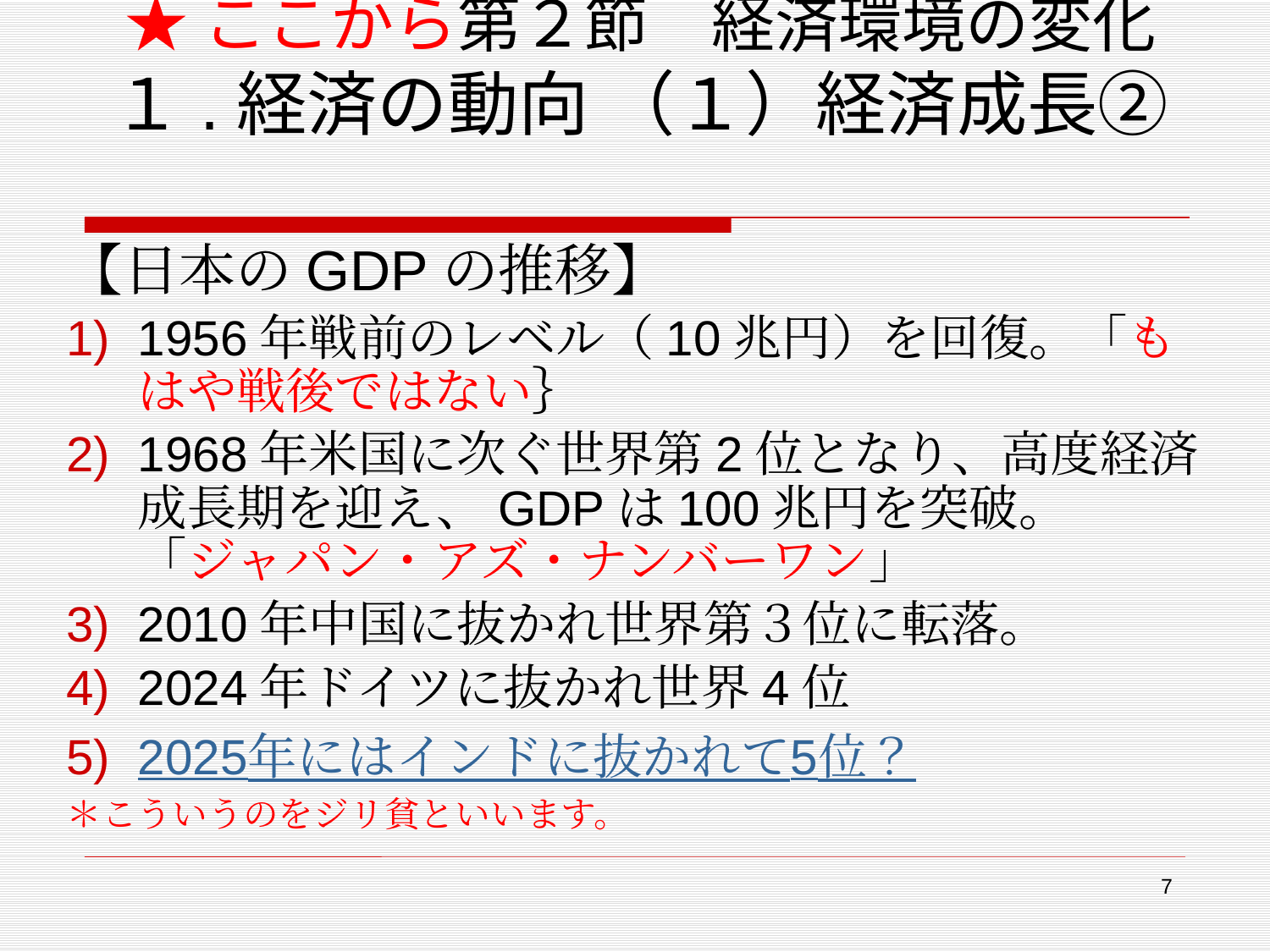

# ★ここから第２節　経済環境の変化 １.経済の動向 （１）経済成長②
【日本のGDPの推移】
1956年戦前のレベル（10兆円）を回復。「もはや戦後ではない｝
1968年米国に次ぐ世界第2位となり、高度経済成長期を迎え、GDPは100兆円を突破。「ジャパン・アズ・ナンバーワン」
2010年中国に抜かれ世界第３位に転落。
2024年ドイツに抜かれ世界4位
2025年にはインドに抜かれて5位？
＊こういうのをジリ貧といいます。
7